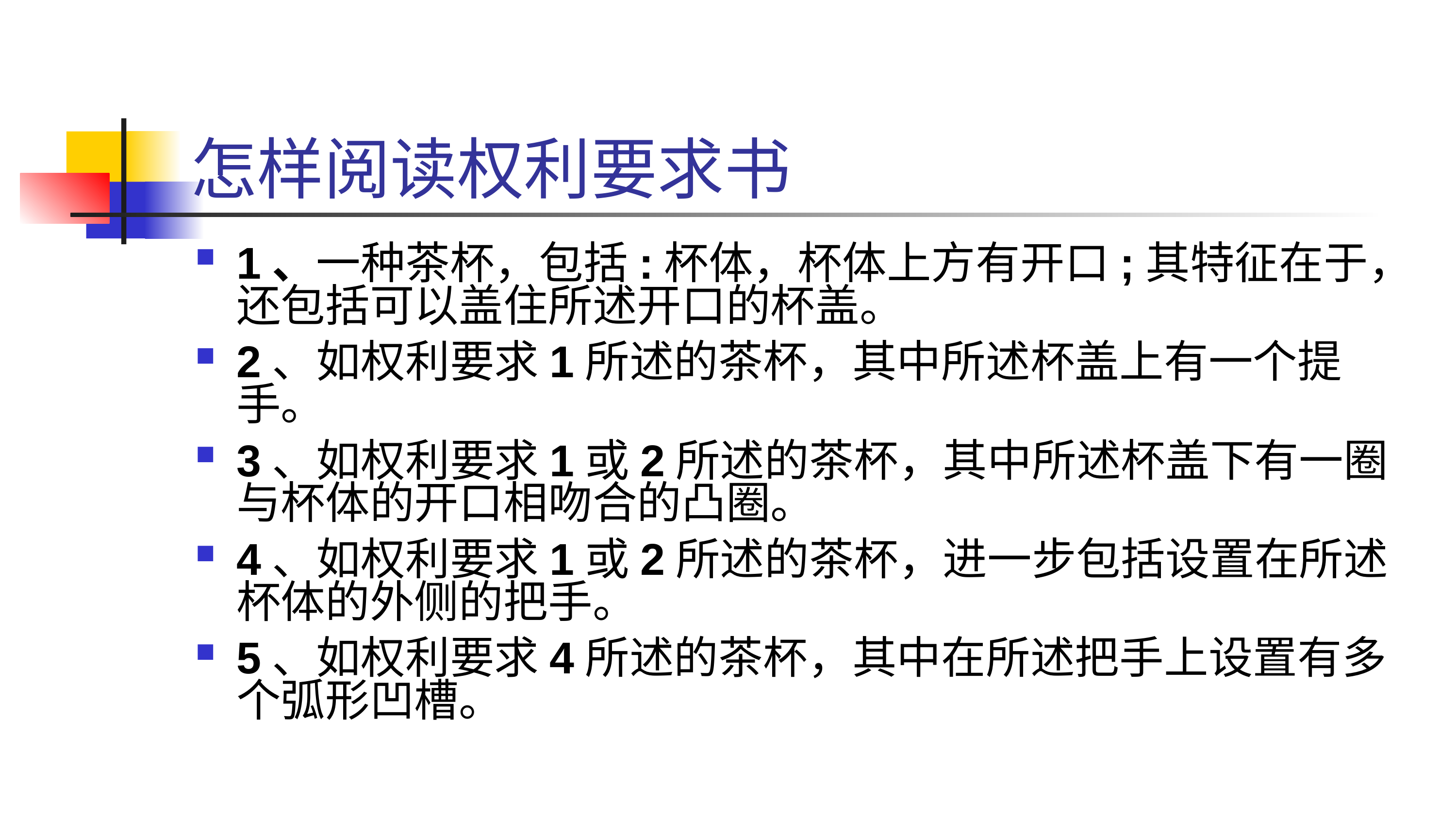

# 怎样阅读权利要求书
1、一种茶杯，包括:杯体，杯体上方有开口;其特征在于，还包括可以盖住所述开口的杯盖。
2、如权利要求1所述的茶杯，其中所述杯盖上有一个提手。
3、如权利要求1或2所述的茶杯，其中所述杯盖下有一圈与杯体的开口相吻合的凸圈。
4、如权利要求1或2所述的茶杯，进一步包括设置在所述杯体的外侧的把手。
5、如权利要求4所述的茶杯，其中在所述把手上设置有多个弧形凹槽。